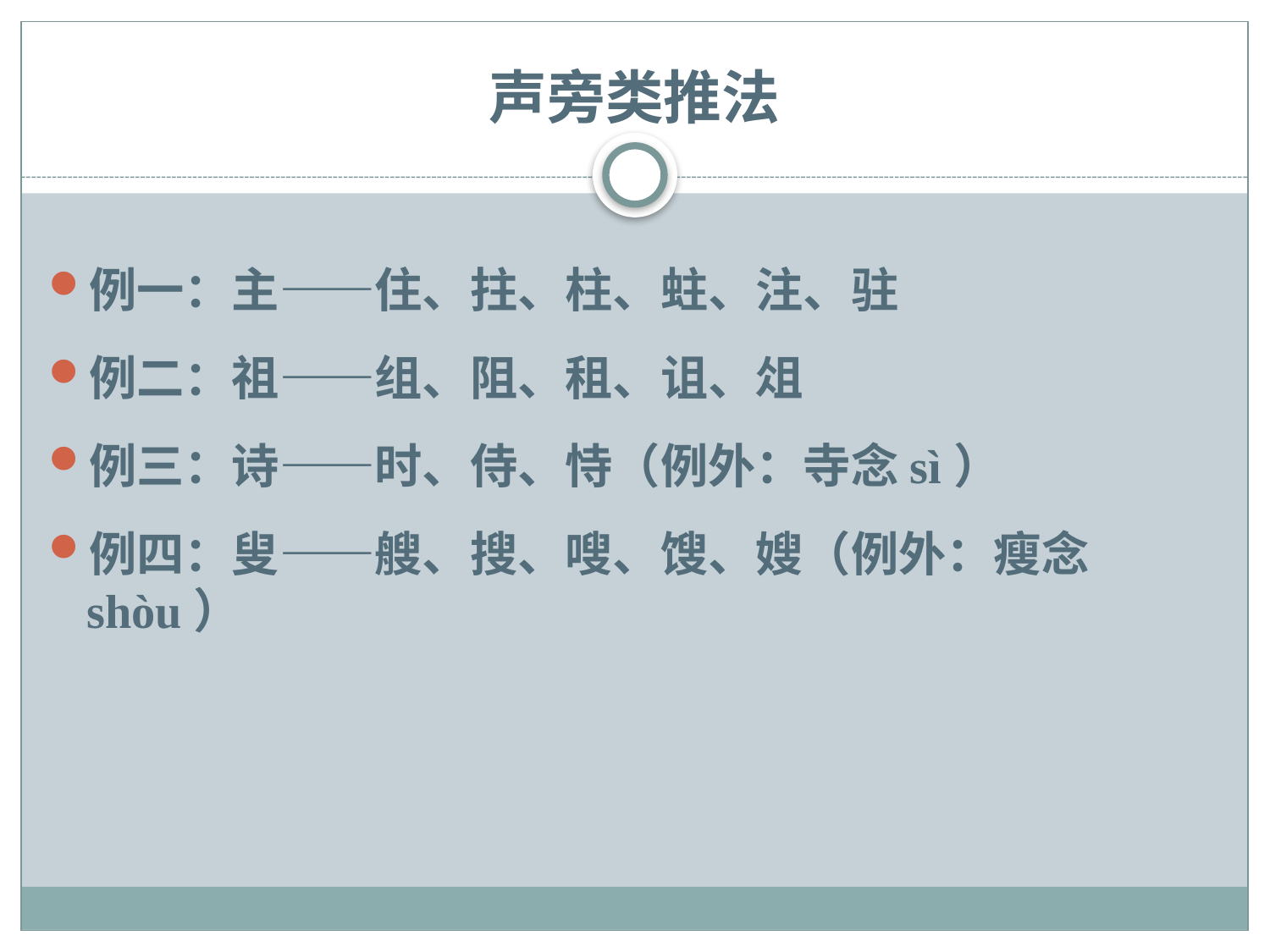

# 声旁类推法
例一：主——住、拄、柱、蛀、注、驻
例二：祖——组、阻、租、诅、俎
例三：诗——时、侍、恃（例外：寺念sì）
例四：叟——艘、搜、嗖、馊、嫂（例外：瘦念shòu）